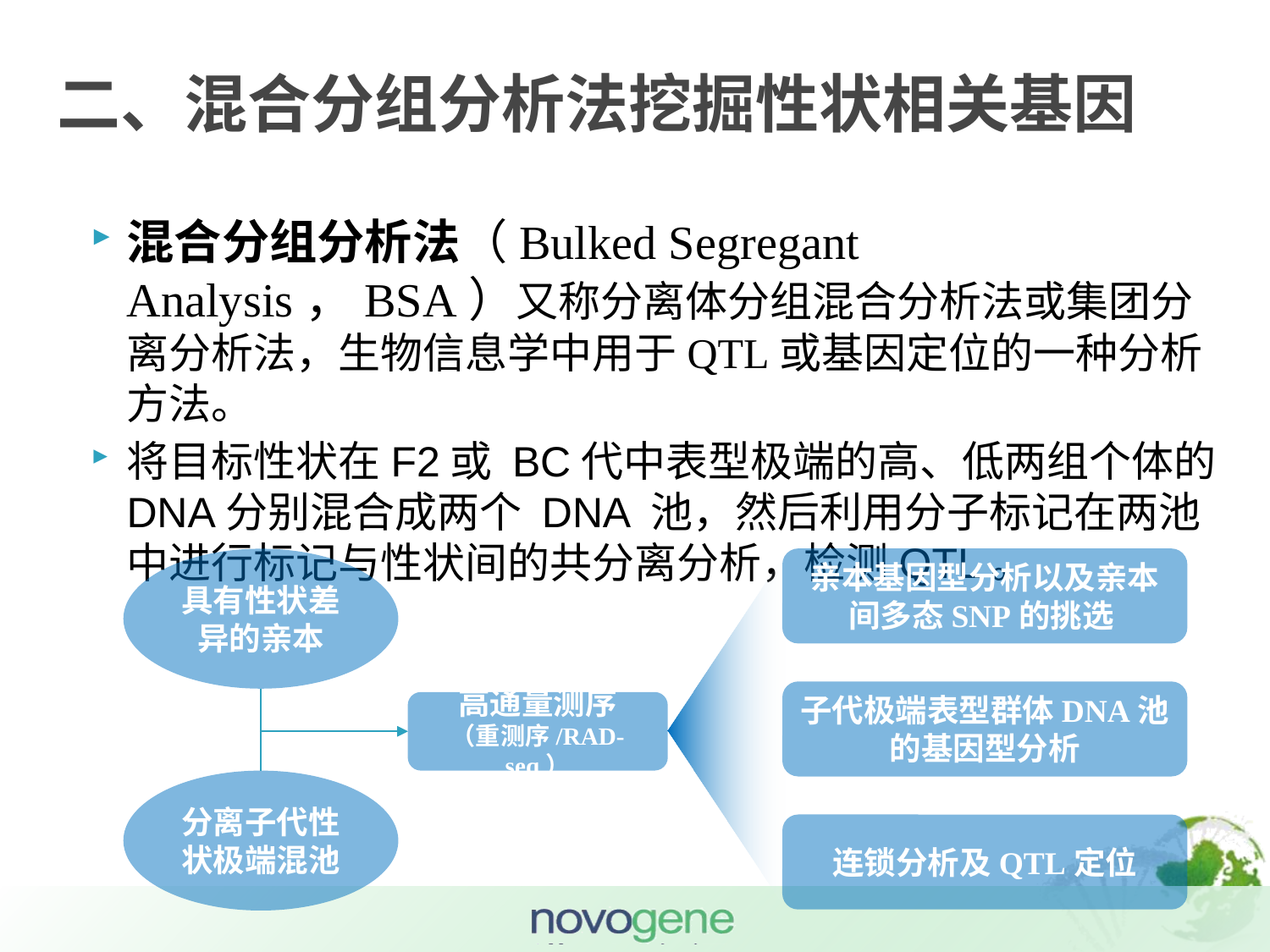

# 二、混合分组分析法挖掘性状相关基因
混合分组分析法（Bulked Segregant Analysis，BSA）又称分离体分组混合分析法或集团分离分析法，生物信息学中用于QTL或基因定位的一种分析方法。
将目标性状在F2或 BC代中表型极端的高、低两组个体的DNA分别混合成两个 DNA 池，然后利用分子标记在两池中进行标记与性状间的共分离分析，检测QTL。
亲本基因型分析以及亲本间多态SNP的挑选
具有性状差异的亲本

子代极端表型群体DNA池的基因型分析
高通量测序
（重测序/RAD-seq）
分离子代性状极端混池
连锁分析及QTL定位